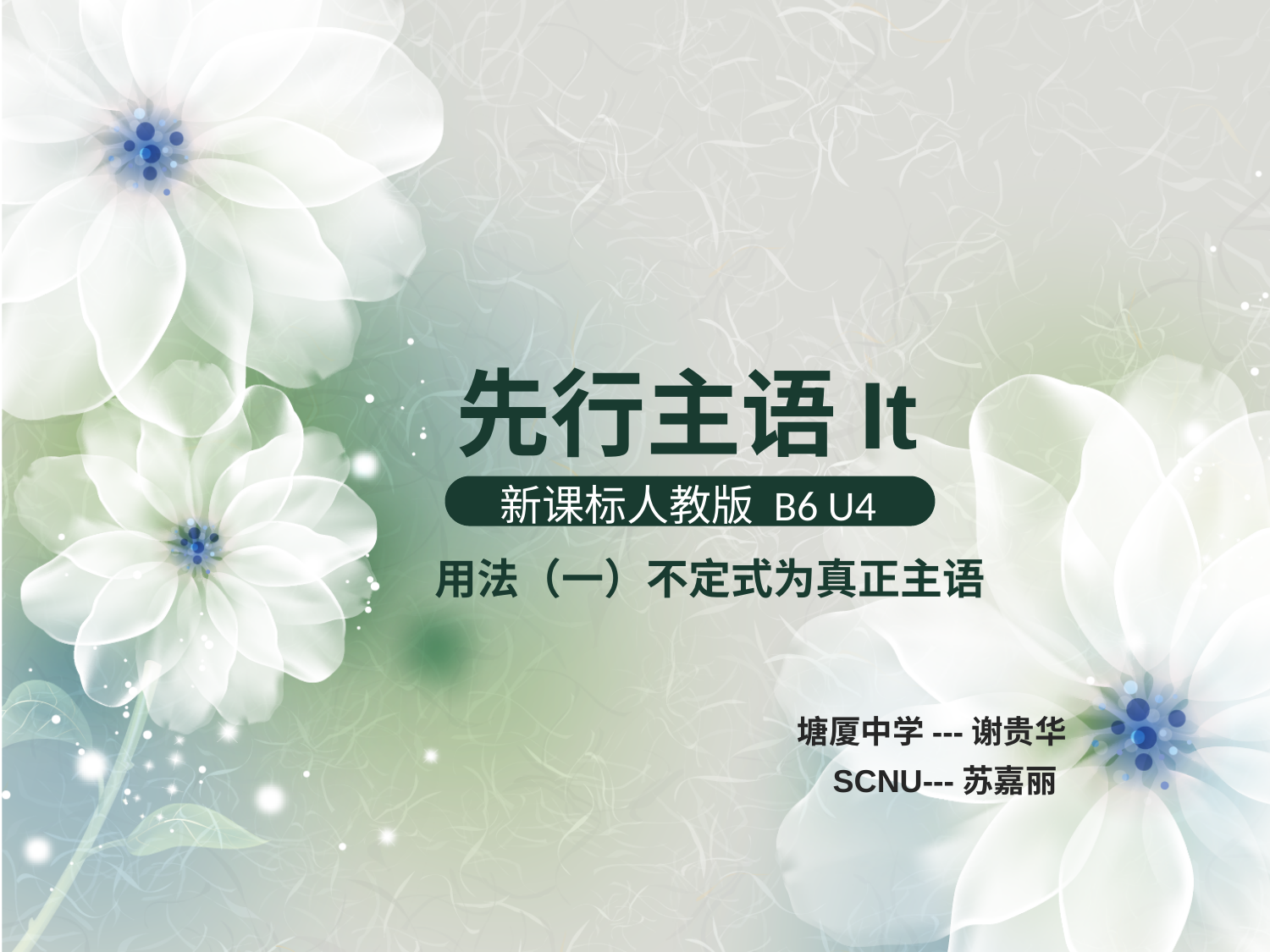

# 先行主语It
新课标人教版 B6 U4
用法（一）不定式为真正主语
塘厦中学---谢贵华
    SCNU---苏嘉丽